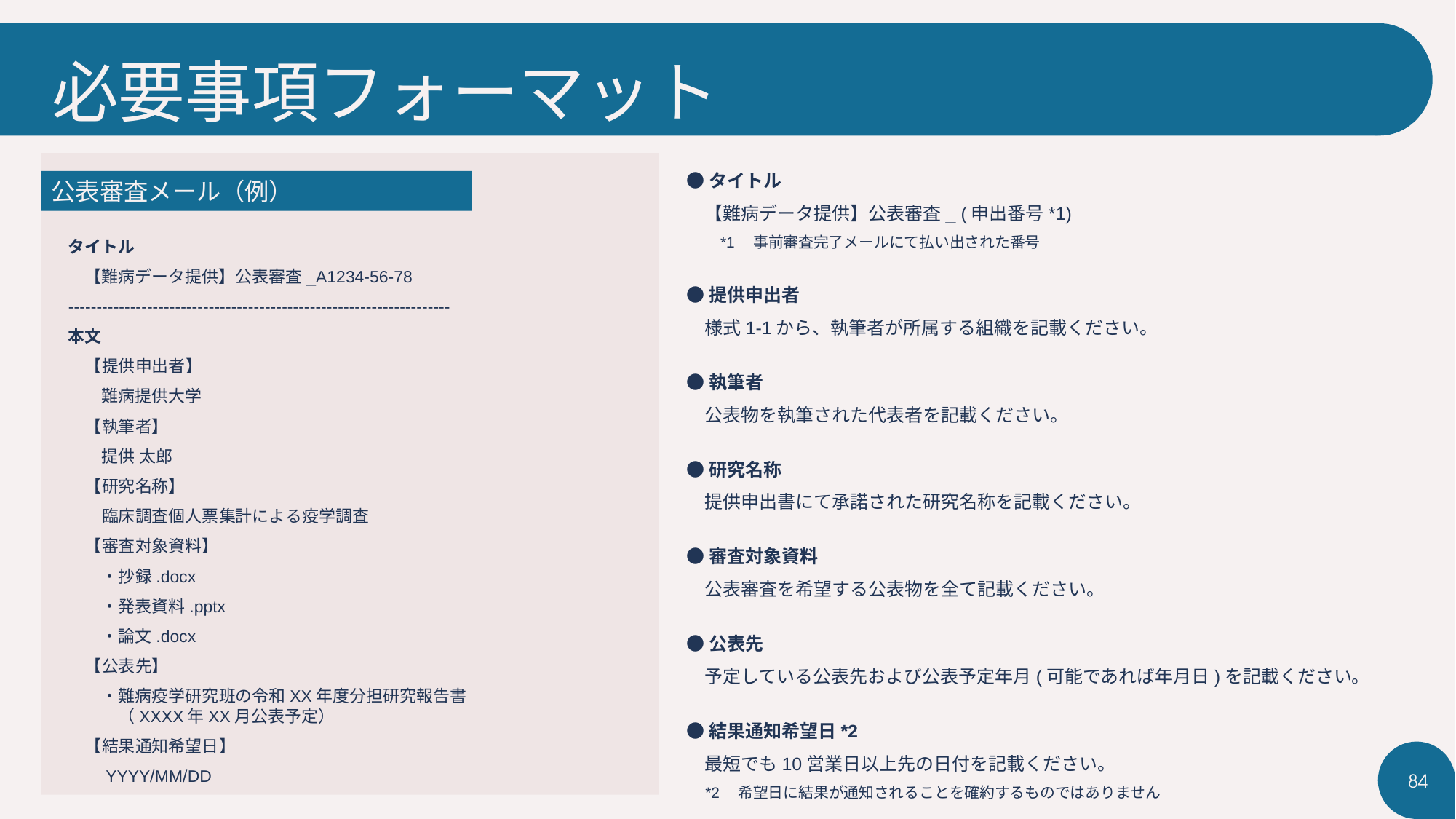

# 必要事項フォーマット

●タイトル
　【難病データ提供】公表審査_ (申出番号*1)
　　*1　事前審査完了メールにて払い出された番号

●提供申出者
　様式1‐1から、執筆者が所属する組織を記載ください。

●執筆者
　公表物を執筆された代表者を記載ください。

●研究名称
　提供申出書にて承諾された研究名称を記載ください。

●審査対象資料
　公表審査を希望する公表物を全て記載ください。

●公表先
　予定している公表先および公表予定年月(可能であれば年月日)を記載ください。

●結果通知希望日*2
　最短でも10営業日以上先の日付を記載ください。
　*2　希望日に結果が通知されることを確約するものではありません
公表審査メール（例）
タイトル
　【難病データ提供】公表審査_A1234-56-78
--------------------------------------------------------------------
本文
　【提供申出者】
　　難病提供大学
　【執筆者】
　　提供 太郎
　【研究名称】
　　臨床調査個人票集計による疫学調査
　【審査対象資料】
　　・抄録.docx
　　・発表資料.pptx
　　・論文.docx
　【公表先】
　　・難病疫学研究班の令和XX年度分担研究報告書
　　　（XXXX年XX月公表予定）
　【結果通知希望日】
　　YYYY/MM/DD
84